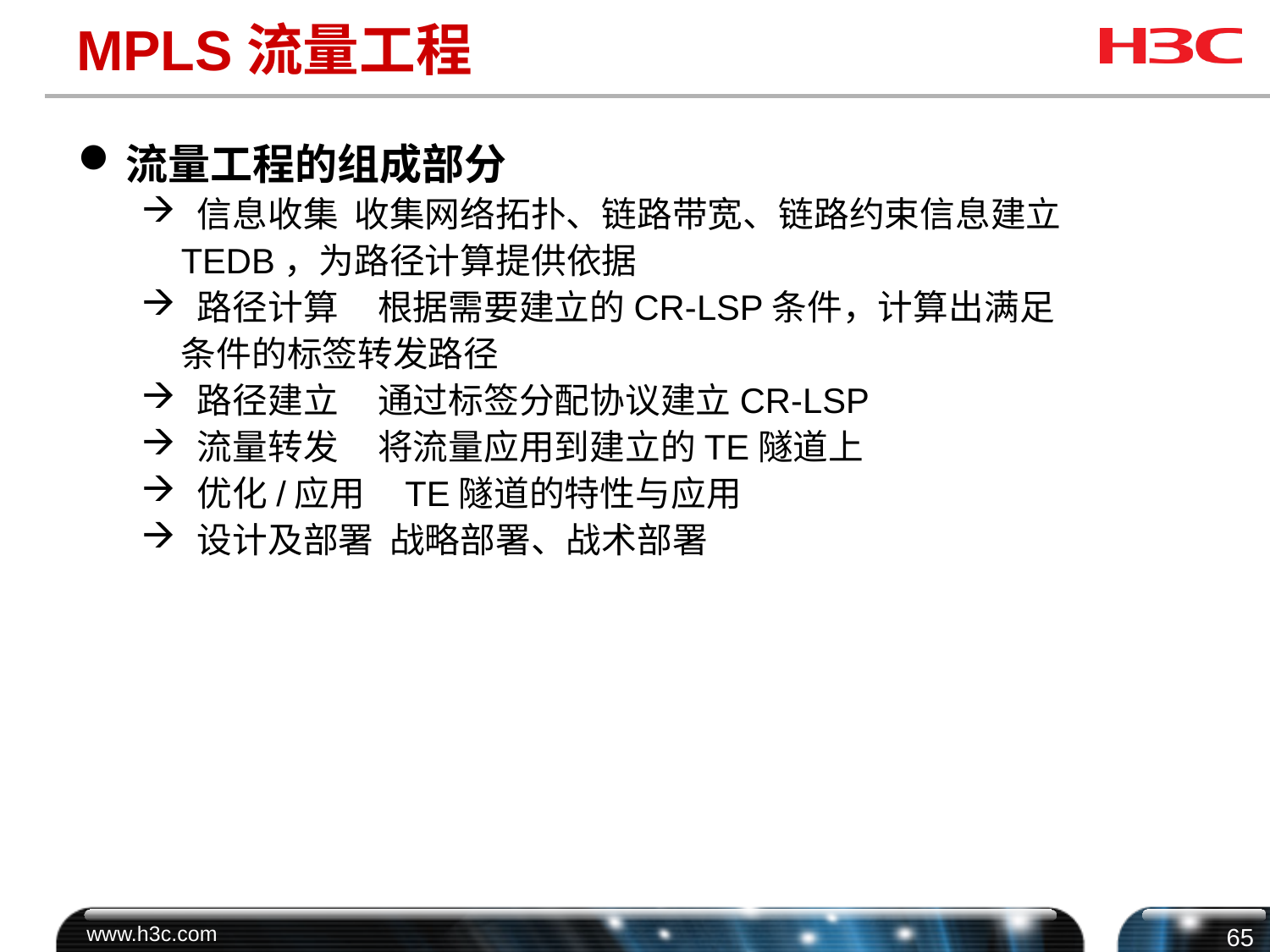

# MPLS流量工程
流量工程的组成部分
 信息收集  收集网络拓扑、链路带宽、链路约束信息建立TEDB，为路径计算提供依据
 路径计算     根据需要建立的CR-LSP条件，计算出满足条件的标签转发路径
 路径建立     通过标签分配协议建立CR-LSP
 流量转发     将流量应用到建立的TE隧道上
 优化/应用    TE隧道的特性与应用
 设计及部署  战略部署、战术部署